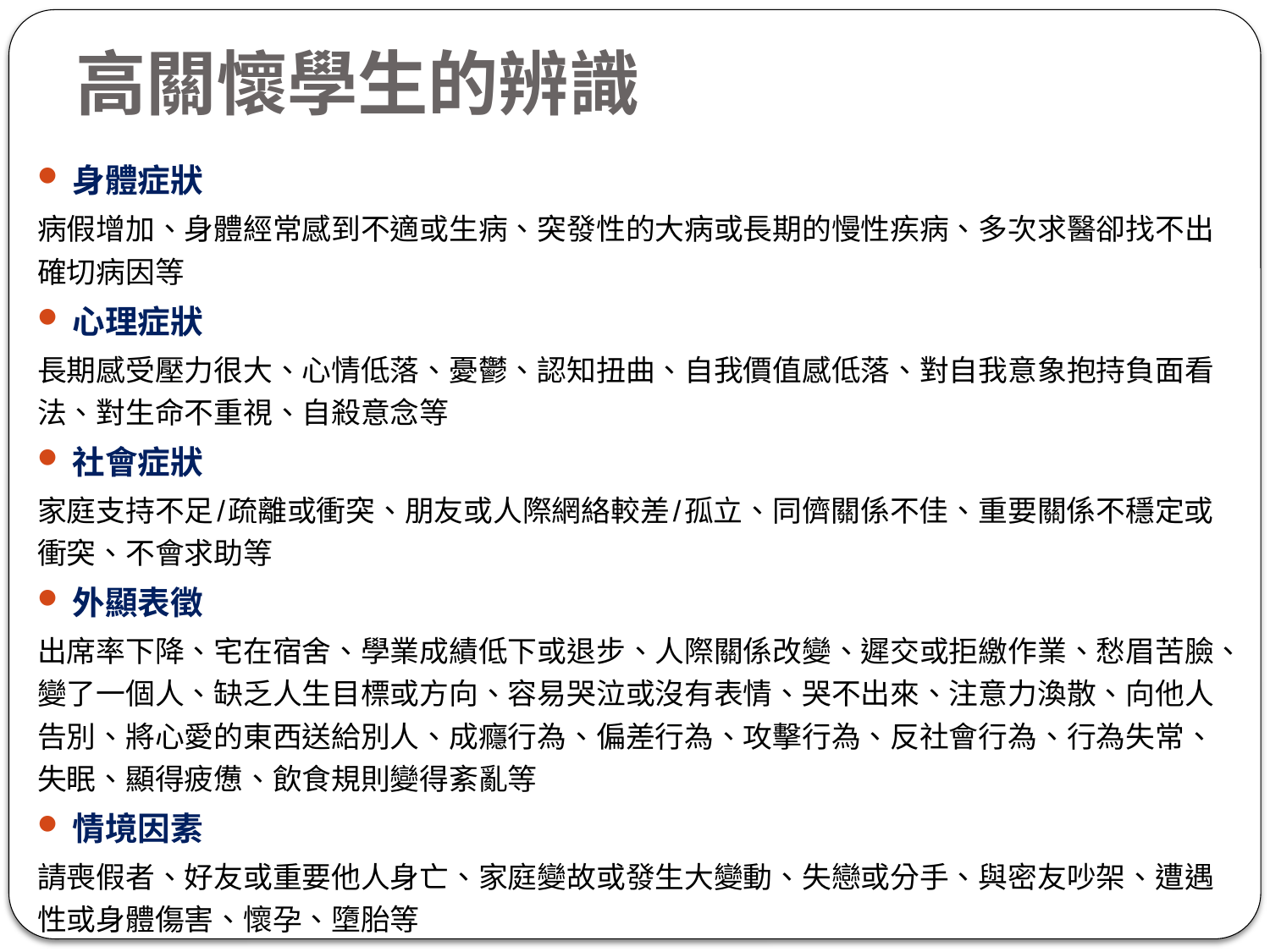

# 高關懷學生的辨識
身體症狀
病假增加、身體經常感到不適或生病、突發性的大病或長期的慢性疾病、多次求醫卻找不出確切病因等
心理症狀
長期感受壓力很大、心情低落、憂鬱、認知扭曲、自我價值感低落、對自我意象抱持負面看法、對生命不重視、自殺意念等
社會症狀
家庭支持不足/疏離或衝突、朋友或人際網絡較差/孤立、同儕關係不佳、重要關係不穩定或衝突、不會求助等
外顯表徵
出席率下降、宅在宿舍、學業成績低下或退步、人際關係改變、遲交或拒繳作業、愁眉苦臉、變了一個人、缺乏人生目標或方向、容易哭泣或沒有表情、哭不出來、注意力渙散、向他人告別、將心愛的東西送給別人、成癮行為、偏差行為、攻擊行為、反社會行為、行為失常、失眠、顯得疲憊、飲食規則變得紊亂等
情境因素
請喪假者、好友或重要他人身亡、家庭變故或發生大變動、失戀或分手、與密友吵架、遭遇性或身體傷害、懷孕、墮胎等